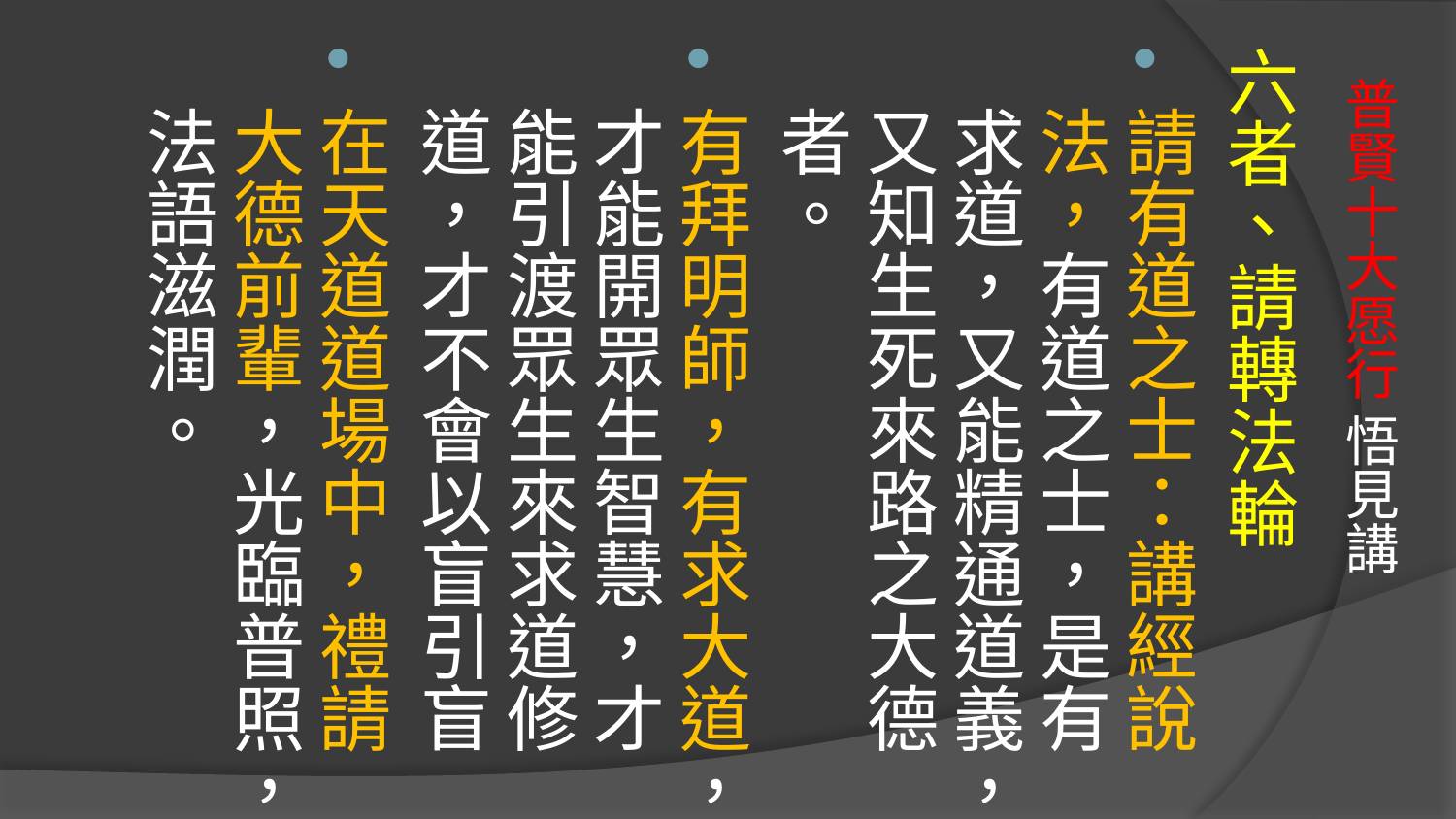

六者、請轉法輪
請有道之士：講經說法，有道之士，是有求道，又能精通道義，又知生死來路之大德者。
有拜明師，有求大道，才能開眾生智慧，才能引渡眾生來求道修道，才不會以盲引盲
在天道道場中，禮請大德前輩，光臨普照，法語滋潤。

# 普賢十大愿行 悟見講